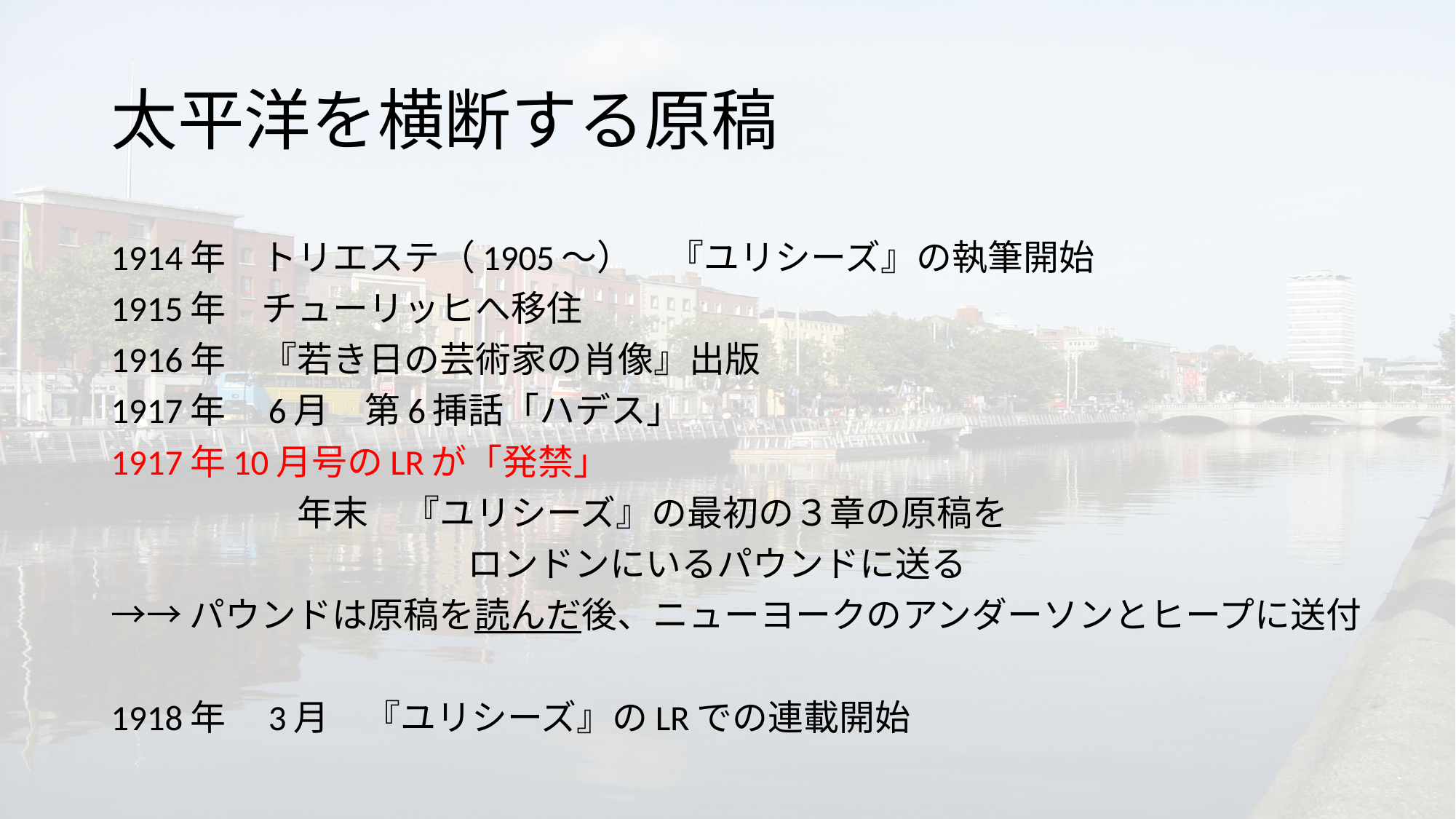

# 太平洋を横断する原稿
1914年　トリエステ（1905～）　『ユリシーズ』の執筆開始
1915年　チューリッヒへ移住
1916年　『若き日の芸術家の肖像』出版
1917年　6月　第6挿話「ハデス」
1917年10月号のLRが「発禁」
　　　　　 年末　『ユリシーズ』の最初の３章の原稿を
　　　　　　　　　　ロンドンにいるパウンドに送る
→→パウンドは原稿を読んだ後、ニューヨークのアンダーソンとヒープに送付

1918年　3月　『ユリシーズ』のLRでの連載開始